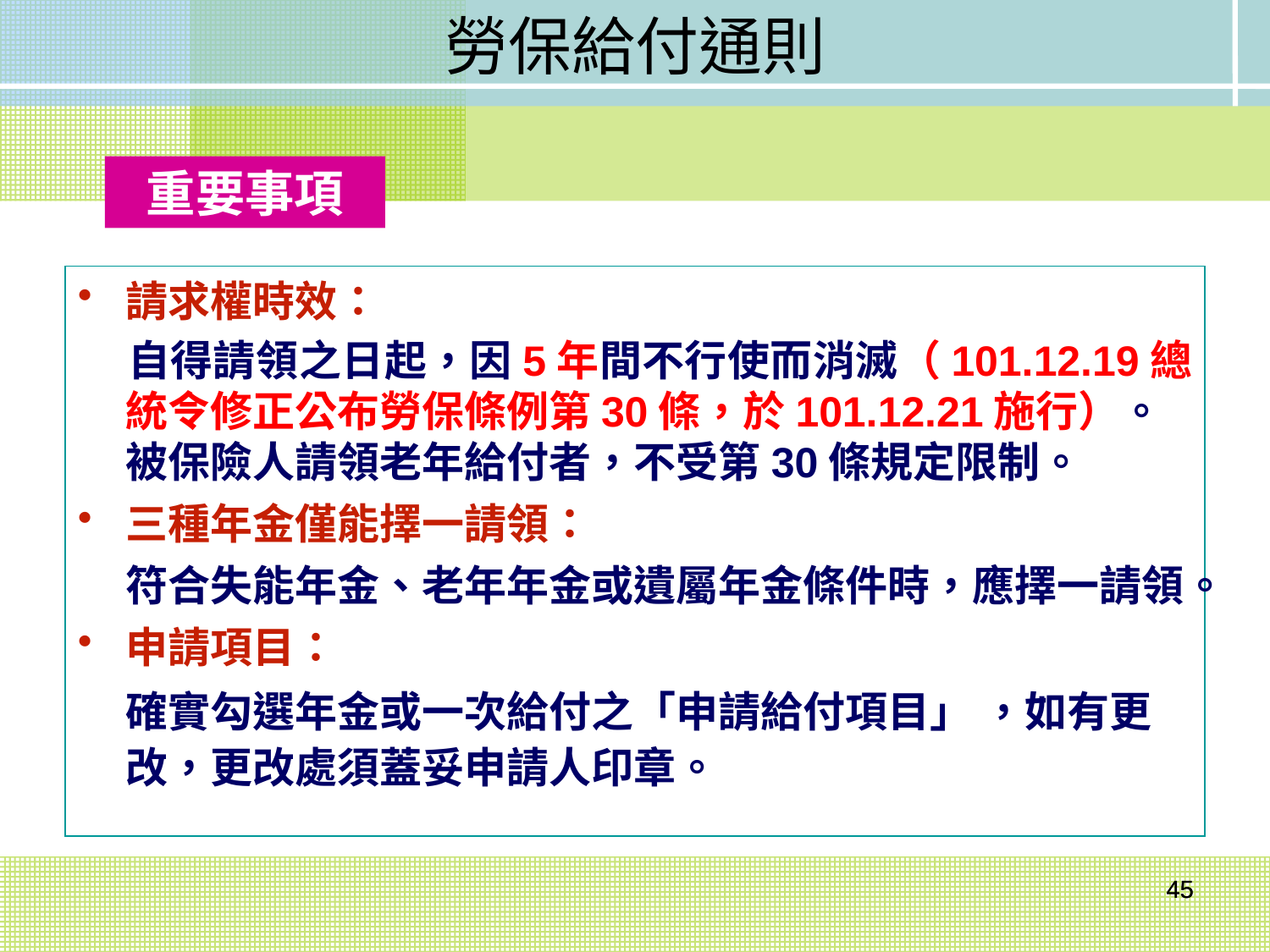

勞保給付通則

重要事項
請求權時效：
    自得請領之日起，因5年間不行使而消滅（101.12.19總統令修正公布勞保條例第30條，於101.12.21施行）。
    被保險人請領老年給付者，不受第30條規定限制。
三種年金僅能擇一請領：
    符合失能年金、老年年金或遺屬年金條件時，應擇一請領。
申請項目：
    確實勾選年金或一次給付之「申請給付項目」 ，如有更改，更改處須蓋妥申請人印章。
45
45